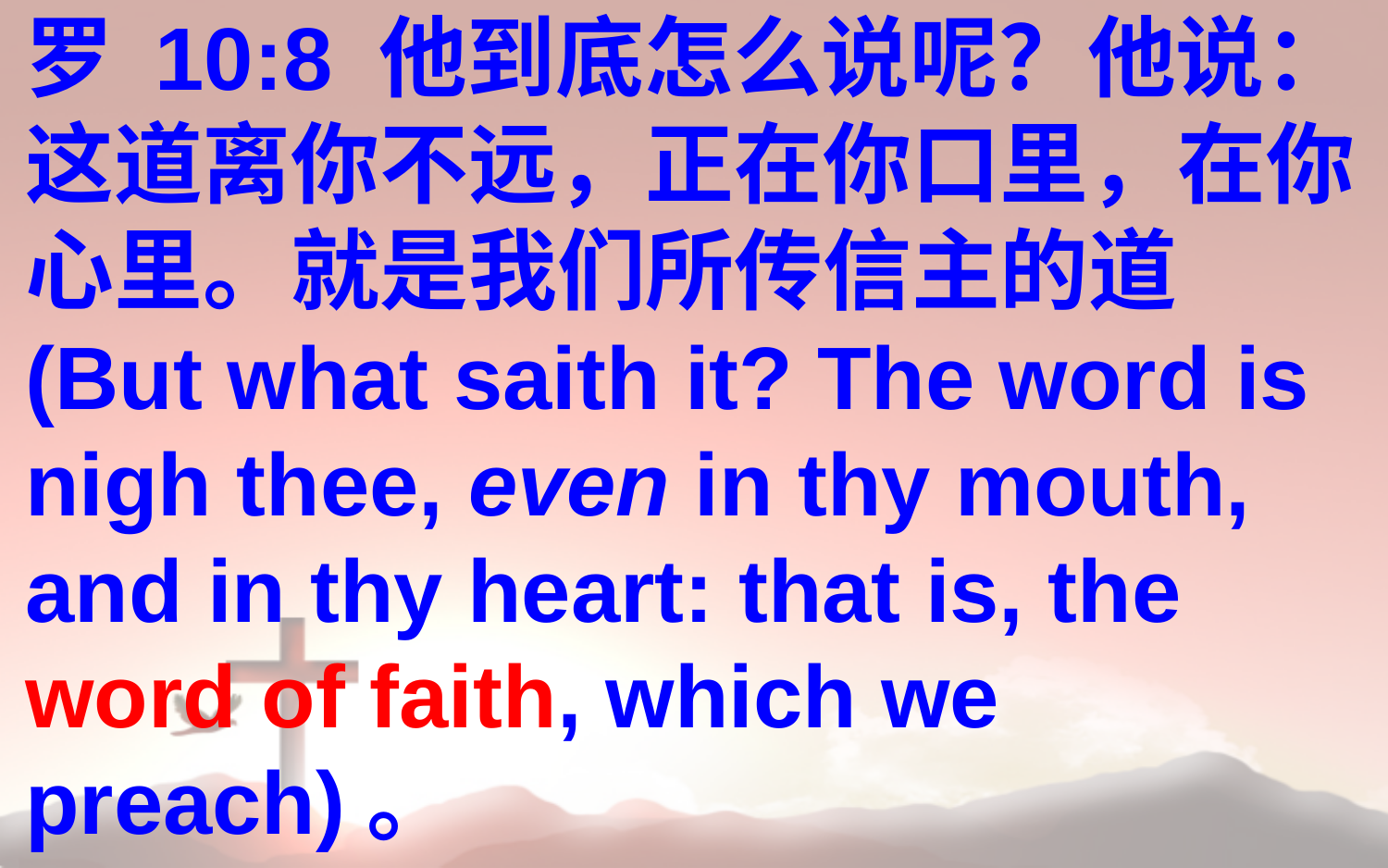

罗 10:8 他到底怎么说呢？他说：这道离你不远，正在你口里，在你心里。就是我们所传信主的道 (But what saith it? The word is nigh thee, even in thy mouth, and in thy heart: that is, the word of faith, which we preach)。